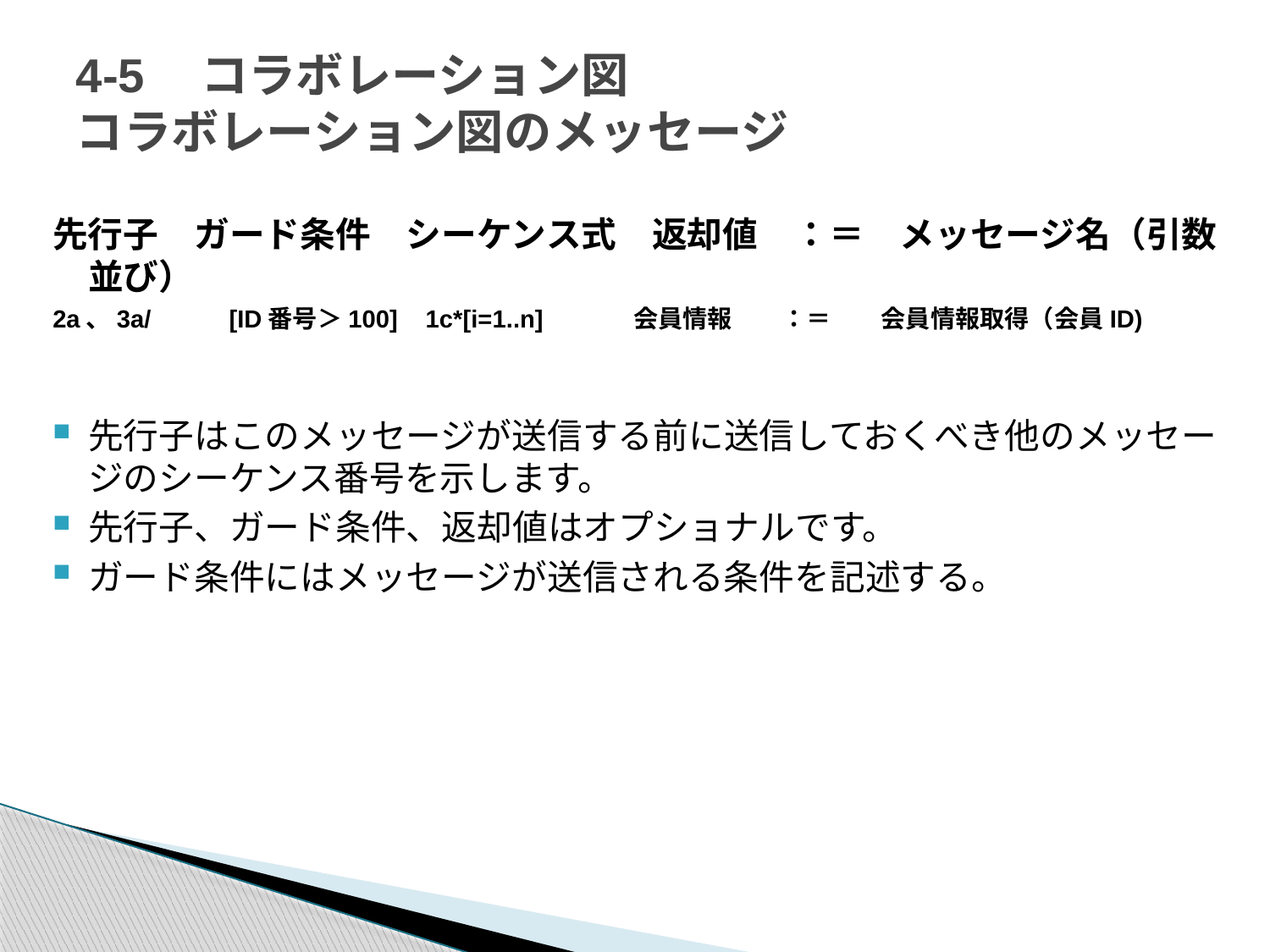

# 4‐5　コラボレーション図 コラボレーション図のメッセージ
先行子　ガード条件　シーケンス式　返却値　：＝　メッセージ名（引数並び）
2a、3a/	  [ID番号＞100]    1c*[i=1..n]            会員情報　　：＝　　会員情報取得（会員ID)

先行子はこのメッセージが送信する前に送信しておくべき他のメッセージのシーケンス番号を示します。
先行子、ガード条件、返却値はオプショナルです。
ガード条件にはメッセージが送信される条件を記述する。